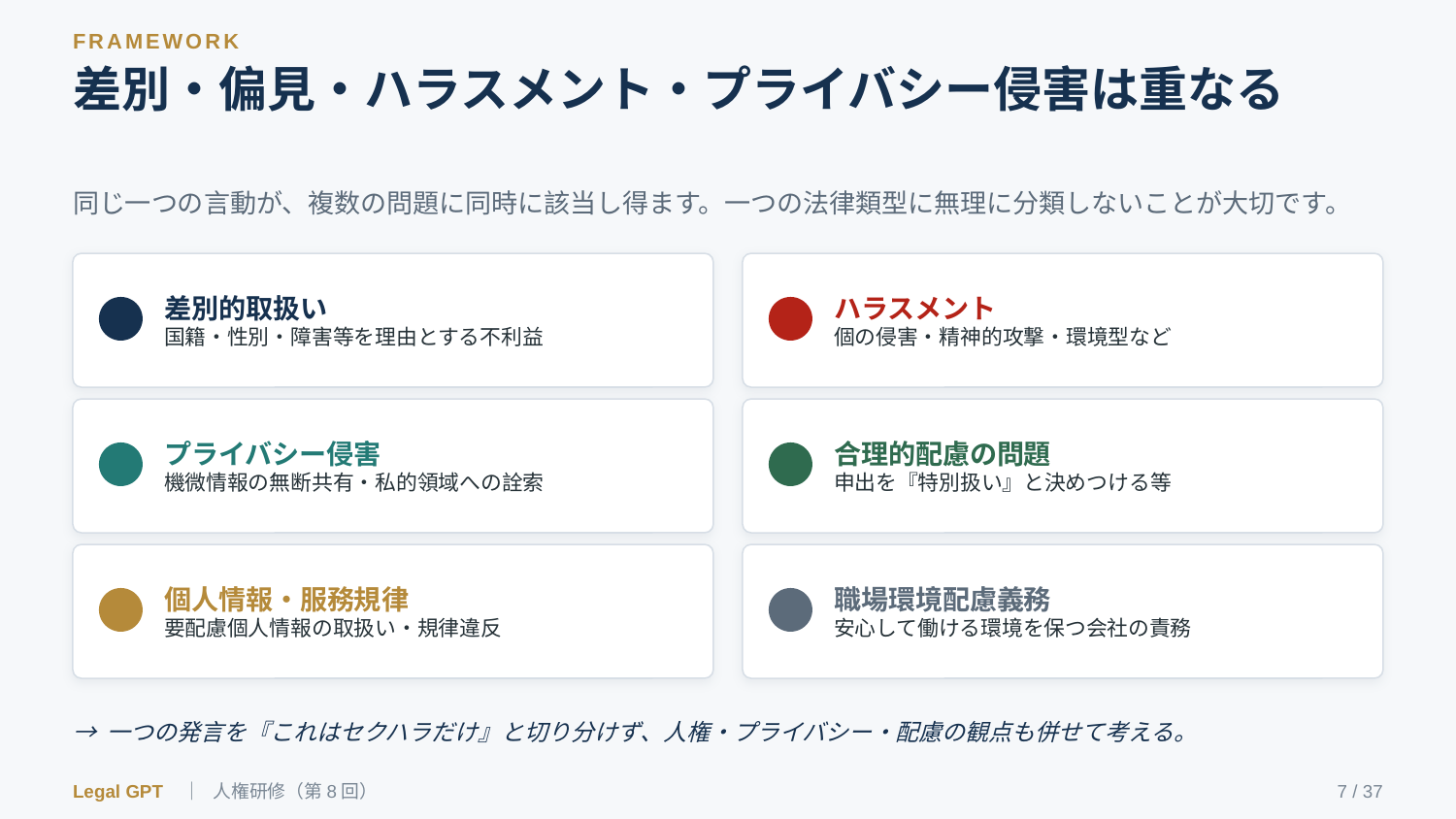

FRAMEWORK
差別・偏見・ハラスメント・プライバシー侵害は重なる
同じ一つの言動が、複数の問題に同時に該当し得ます。一つの法律類型に無理に分類しないことが大切です。

差別的取扱い
国籍・性別・障害等を理由とする不利益

ハラスメント
個の侵害・精神的攻撃・環境型など

プライバシー侵害
機微情報の無断共有・私的領域への詮索

合理的配慮の問題
申出を『特別扱い』と決めつける等

個人情報・服務規律
要配慮個人情報の取扱い・規律違反

職場環境配慮義務
安心して働ける環境を保つ会社の責務

→ 一つの発言を『これはセクハラだけ』と切り分けず、人権・プライバシー・配慮の観点も併せて考える。
Legal GPT   ｜   人権研修（第8回）
7 / 37